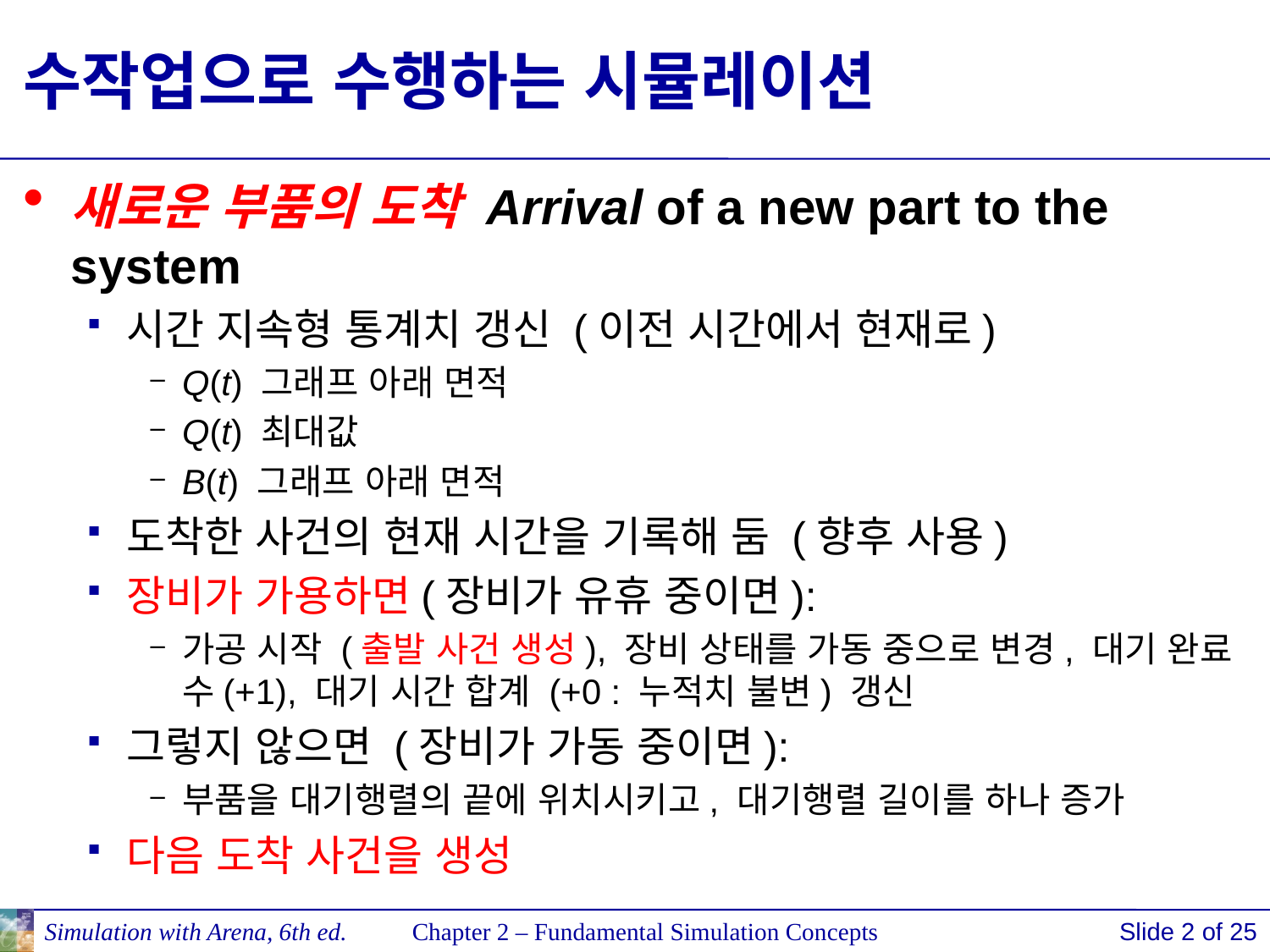

# 수작업으로 수행하는 시뮬레이션
새로운 부품의 도착 Arrival of a new part to the system
시간 지속형 통계치 갱신 (이전 시간에서 현재로)
Q(t) 그래프 아래 면적
Q(t) 최대값
B(t) 그래프 아래 면적
도착한 사건의 현재 시간을 기록해 둠 (향후 사용)
장비가 가용하면(장비가 유휴 중이면):
가공 시작 (출발 사건 생성), 장비 상태를 가동 중으로 변경, 대기 완료 수(+1), 대기 시간 합계 (+0 : 누적치 불변) 갱신
그렇지 않으면 (장비가 가동 중이면):
부품을 대기행렬의 끝에 위치시키고, 대기행렬 길이를 하나 증가
다음 도착 사건을 생성
Simulation with Arena, 6th ed.
Chapter 2 – Fundamental Simulation Concepts
Slide 2 of 25